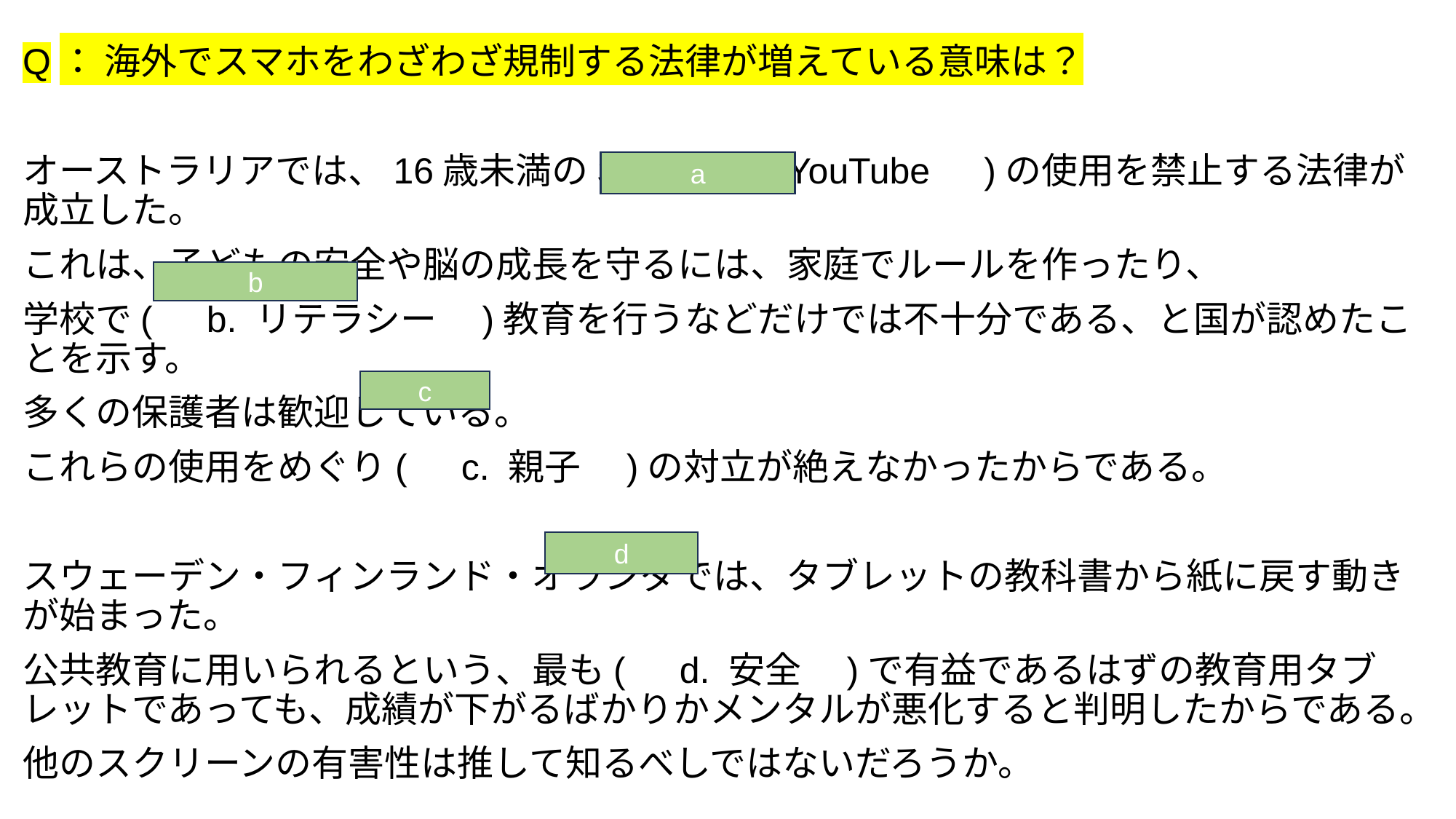

Q： 海外でスマホをわざわざ規制する法律が増えている意味は？

オーストラリアでは、16歳未満のSNSと( a. YouTube　)の使用を禁止する法律が成立した。
これは、子どもの安全や脳の成長を守るには、家庭でルールを作ったり、
学校で(　b. リテラシー　)教育を行うなどだけでは不十分である、と国が認めたことを示す。
多くの保護者は歓迎している。
これらの使用をめぐり(　c. 親子　)の対立が絶えなかったからである。

スウェーデン・フィンランド・オランダでは、タブレットの教科書から紙に戻す動きが始まった。
公共教育に用いられるという、最も(　d. 安全　)で有益であるはずの教育用タブレットであっても、成績が下がるばかりかメンタルが悪化すると判明したからである。
他のスクリーンの有害性は推して知るべしではないだろうか。

a
b
c
d
【解答例】　a. YouTube　b. 家庭や学校　c. 親子　d. 安全　e. 成績